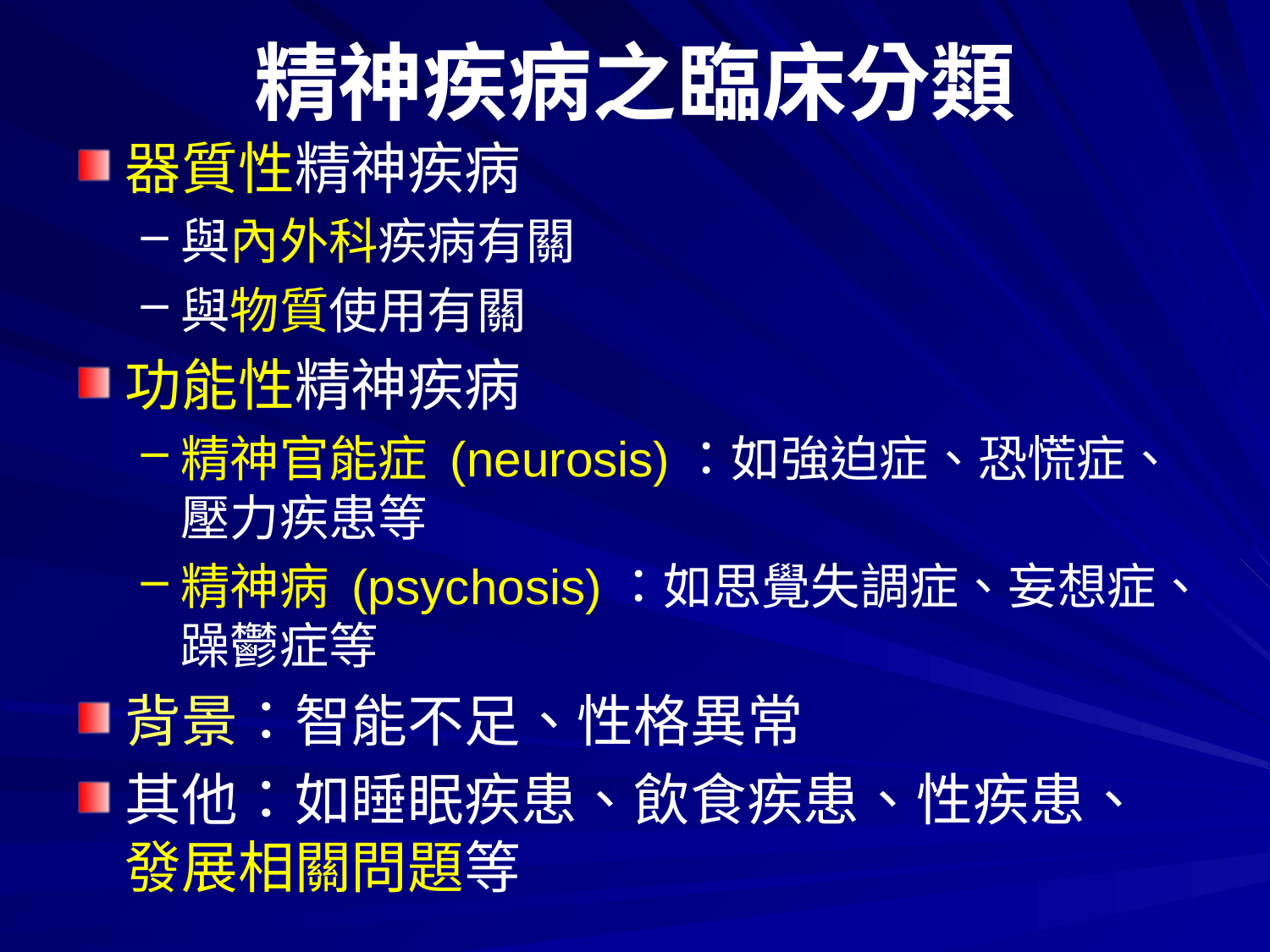

# 精神疾病之臨床分類
器質性精神疾病
與內外科疾病有關
與物質使用有關
功能性精神疾病
精神官能症 (neurosis)：如強迫症、恐慌症、壓力疾患等
精神病 (psychosis)：如思覺失調症、妄想症、躁鬱症等
背景：智能不足、性格異常
其他：如睡眠疾患、飲食疾患、性疾患、發展相關問題等